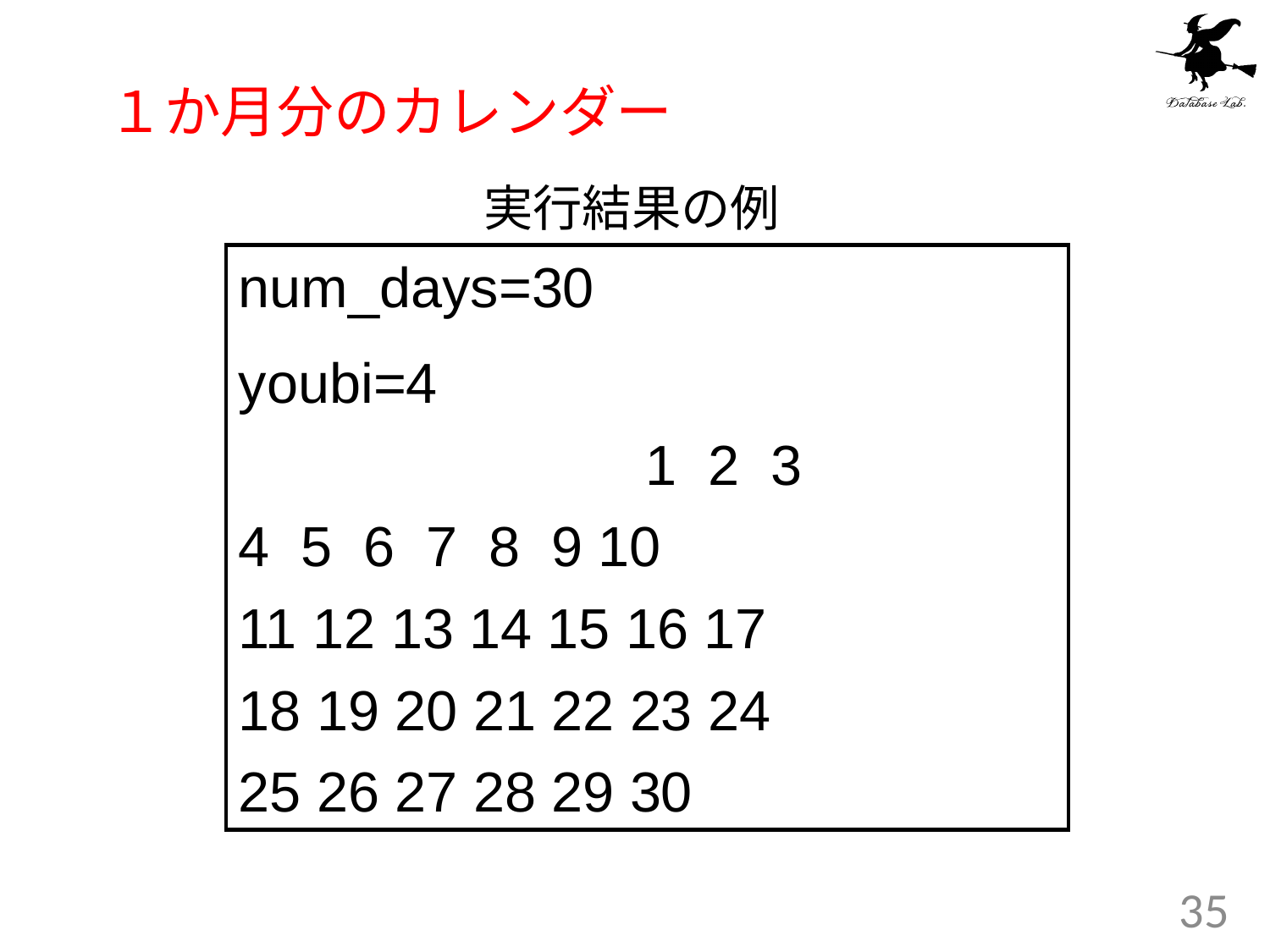

# １か月分のカレンダー
実行結果の例
num_days=30
youbi=4
                          1  2  3
4  5  6  7  8  9 10
11 12 13 14 15 16 17
18 19 20 21 22 23 24
25 26 27 28 29 30
35